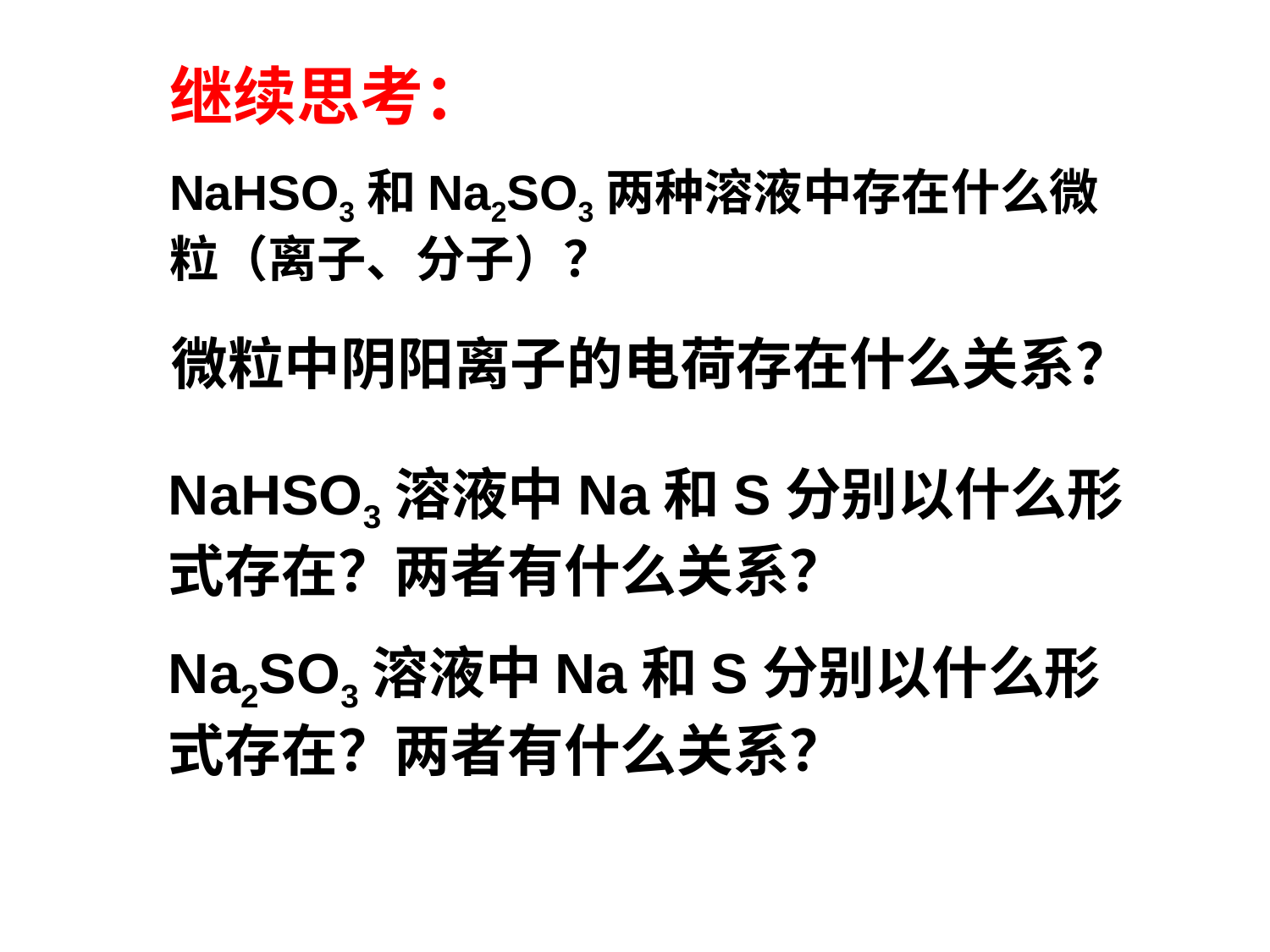

继续思考：
NaHSO3和Na2SO3两种溶液中存在什么微粒（离子、分子）？
微粒中阴阳离子的电荷存在什么关系？
NaHSO3溶液中Na和S分别以什么形式存在？两者有什么关系？
Na2SO3溶液中Na和S分别以什么形式存在？两者有什么关系？